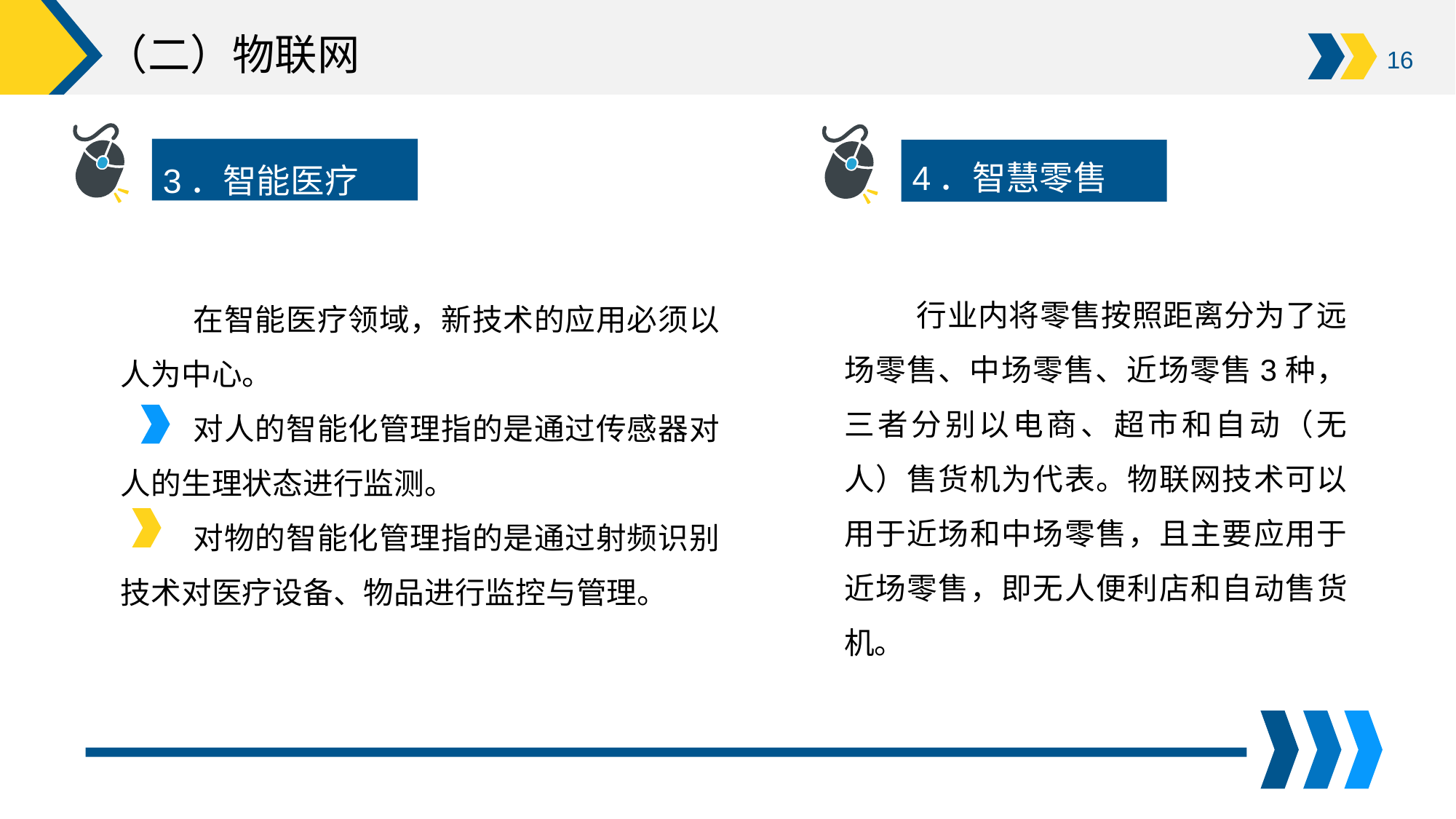

# （二）物联网

4．智慧零售

3．智能医疗
行业内将零售按照距离分为了远场零售、中场零售、近场零售3种，三者分别以电商、超市和自动（无人）售货机为代表。物联网技术可以用于近场和中场零售，且主要应用于近场零售，即无人便利店和自动售货机。
在智能医疗领域，新技术的应用必须以人为中心。
对人的智能化管理指的是通过传感器对人的生理状态进行监测。
对物的智能化管理指的是通过射频识别技术对医疗设备、物品进行监控与管理。